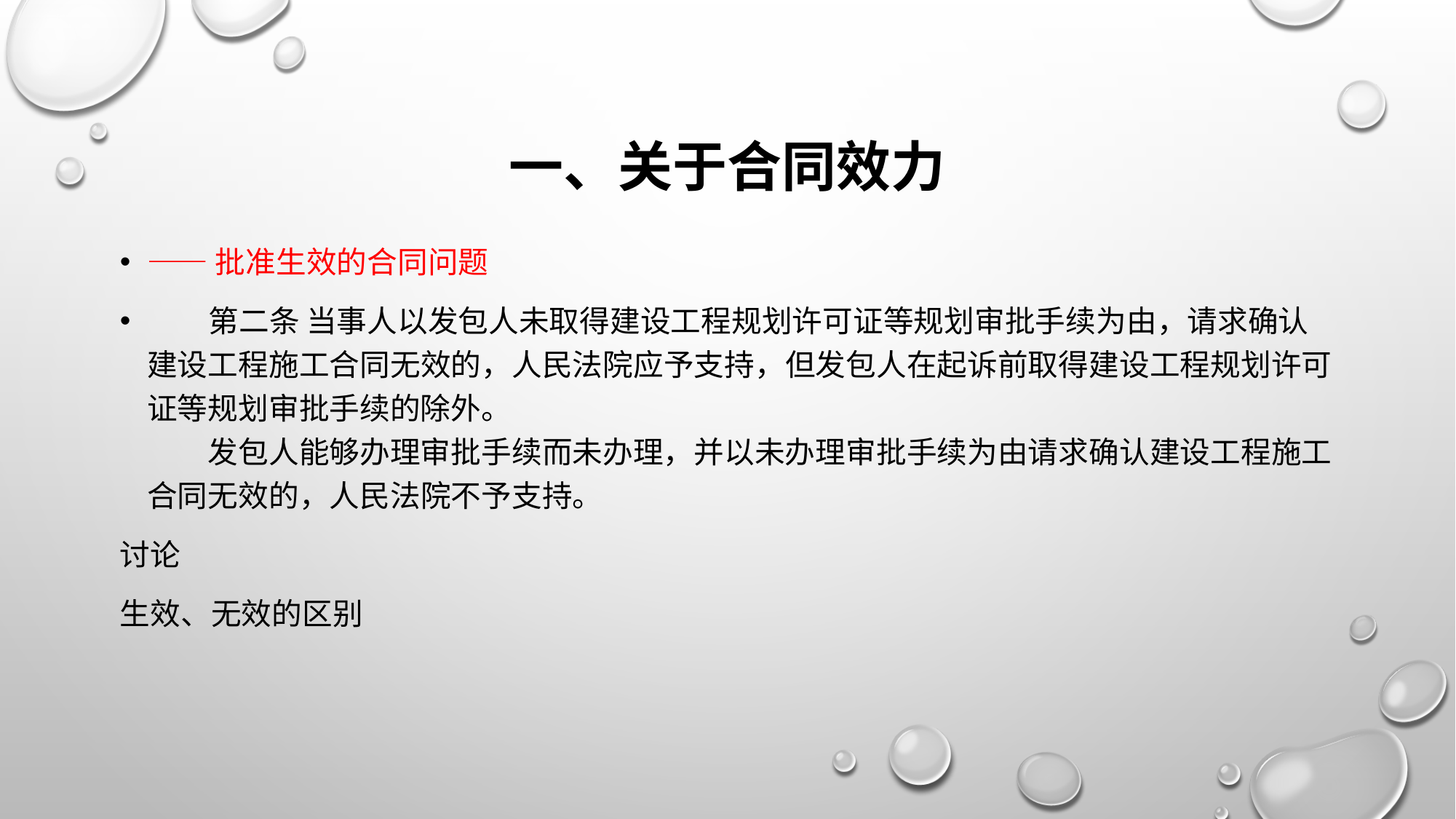

# 一、关于合同效力
——批准生效的合同问题
        第二条 当事人以发包人未取得建设工程规划许可证等规划审批手续为由，请求确认建设工程施工合同无效的，人民法院应予支持，但发包人在起诉前取得建设工程规划许可证等规划审批手续的除外。
　　发包人能够办理审批手续而未办理，并以未办理审批手续为由请求确认建设工程施工合同无效的，人民法院不予支持。
讨论
生效、无效的区别